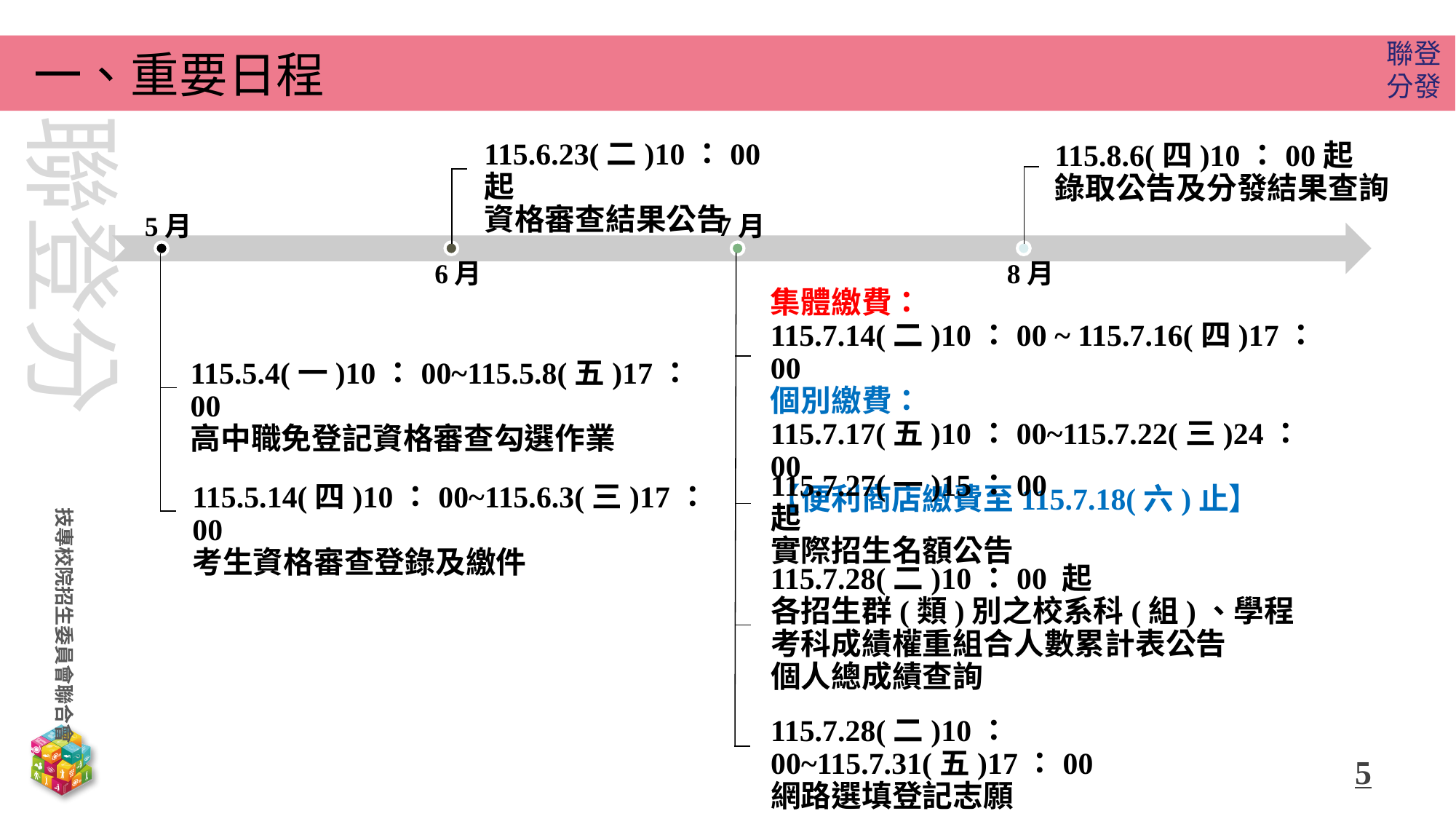

一、重要日程
115.6.23(二)10：00起
資格審查結果公告
115.8.6(四)10：00起
錄取公告及分發結果查詢
5月
6月
7月
8月
集體繳費：
115.7.14(二)10：00 ~ 115.7.16(四)17：00
個別繳費：
115.7.17(五)10：00~115.7.22(三)24：00
【便利商店繳費至115.7.18(六)止】
115.5.4(一)10：00~115.5.8(五)17：00
高中職免登記資格審查勾選作業
115.7.27(一)15：00起
實際招生名額公告
115.5.14(四)10：00~115.6.3(三)17：00
考生資格審查登錄及繳件
115.7.28(二)10：00 起
各招生群(類)別之校系科(組)、學程考科成績權重組合人數累計表公告
個人總成績查詢
115.7.28(二)10：00~115.7.31(五)17：00
網路選填登記志願
5